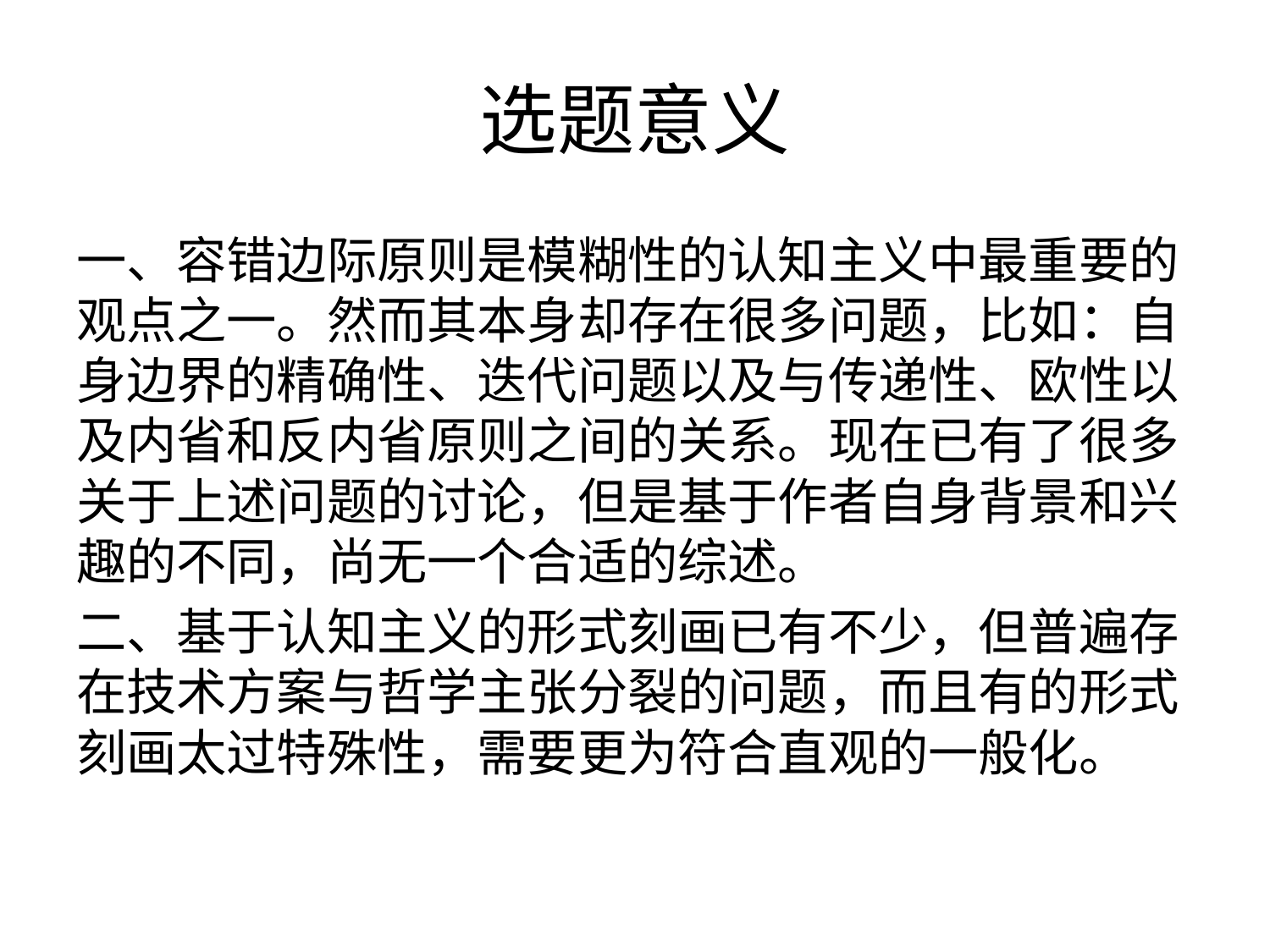

# 选题意义
一、容错边际原则是模糊性的认知主义中最重要的观点之一。然而其本身却存在很多问题，比如：自身边界的精确性、迭代问题以及与传递性、欧性以及内省和反内省原则之间的关系。现在已有了很多关于上述问题的讨论，但是基于作者自身背景和兴趣的不同，尚无一个合适的综述。
二、基于认知主义的形式刻画已有不少，但普遍存在技术方案与哲学主张分裂的问题，而且有的形式刻画太过特殊性，需要更为符合直观的一般化。